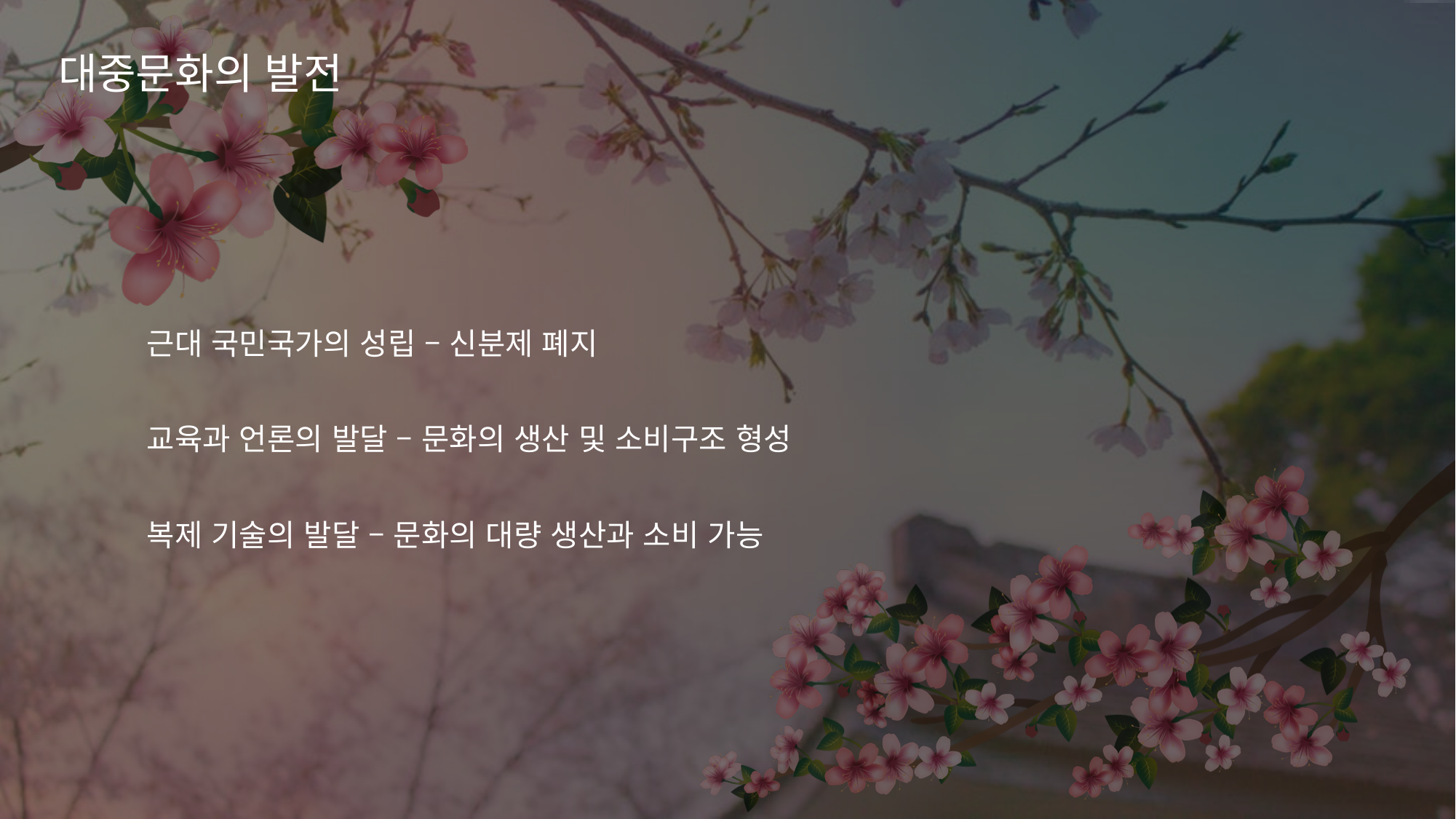

대중문화의 발전
근대 국민국가의 성립 – 신분제 폐지

교육과 언론의 발달 – 문화의 생산 및 소비구조 형성

복제 기술의 발달 – 문화의 대량 생산과 소비 가능